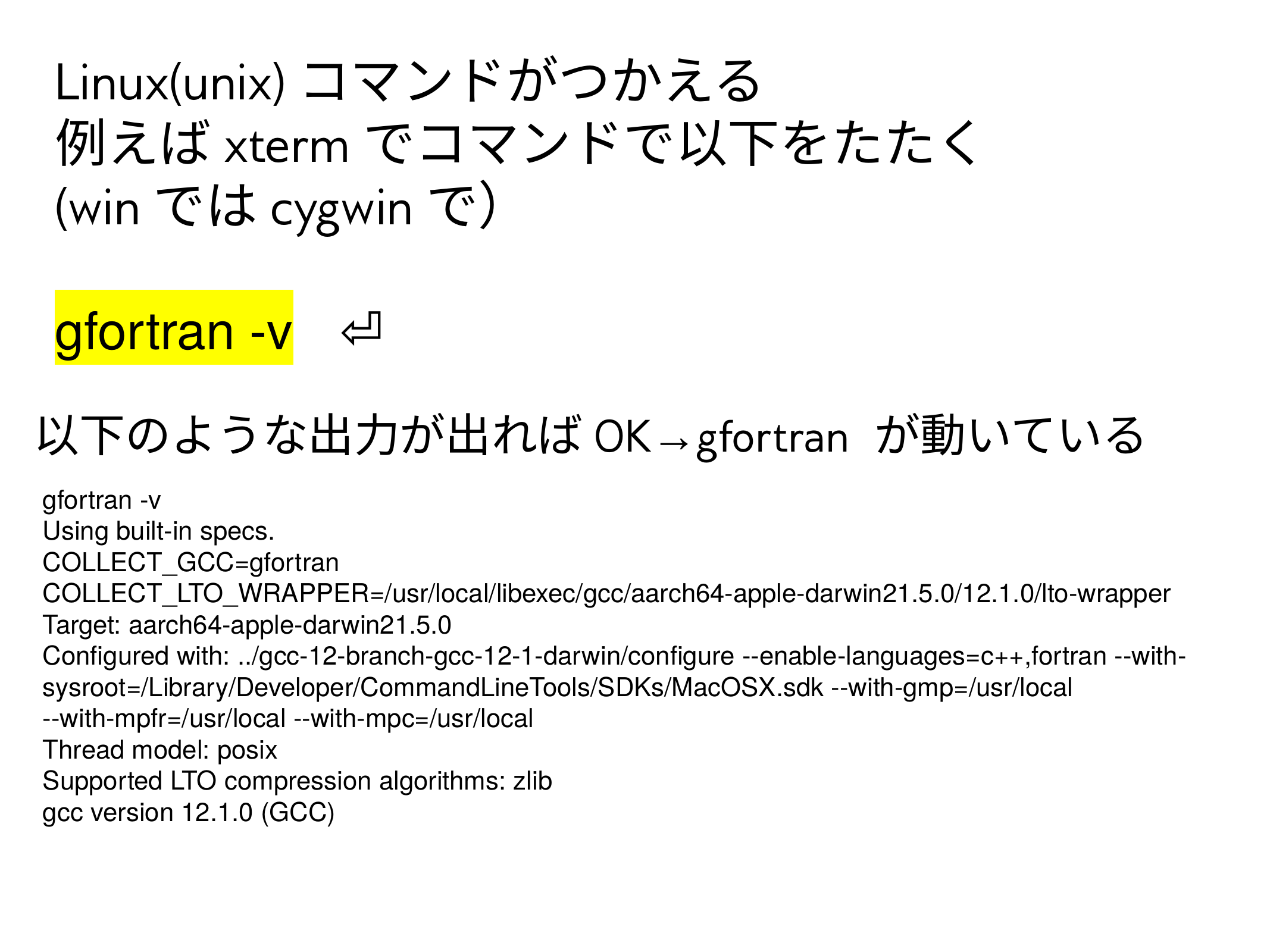

Linux(unix)コマンドがつかえる
例えばxtermでコマンドで以下をたたく
(winではcygwinで）

gfortran -v   ⏎
以下のような出力が出ればOK→gfortran が動いている
gfortran -v
Using built-in specs.
COLLECT_GCC=gfortran
COLLECT_LTO_WRAPPER=/usr/local/libexec/gcc/aarch64-apple-darwin21.5.0/12.1.0/lto-wrapper
Target: aarch64-apple-darwin21.5.0
Configured with: ../gcc-12-branch-gcc-12-1-darwin/configure --enable-languages=c++,fortran --with-sysroot=/Library/Developer/CommandLineTools/SDKs/MacOSX.sdk --with-gmp=/usr/local --with-mpfr=/usr/local --with-mpc=/usr/local
Thread model: posix
Supported LTO compression algorithms: zlib
gcc version 12.1.0 (GCC)